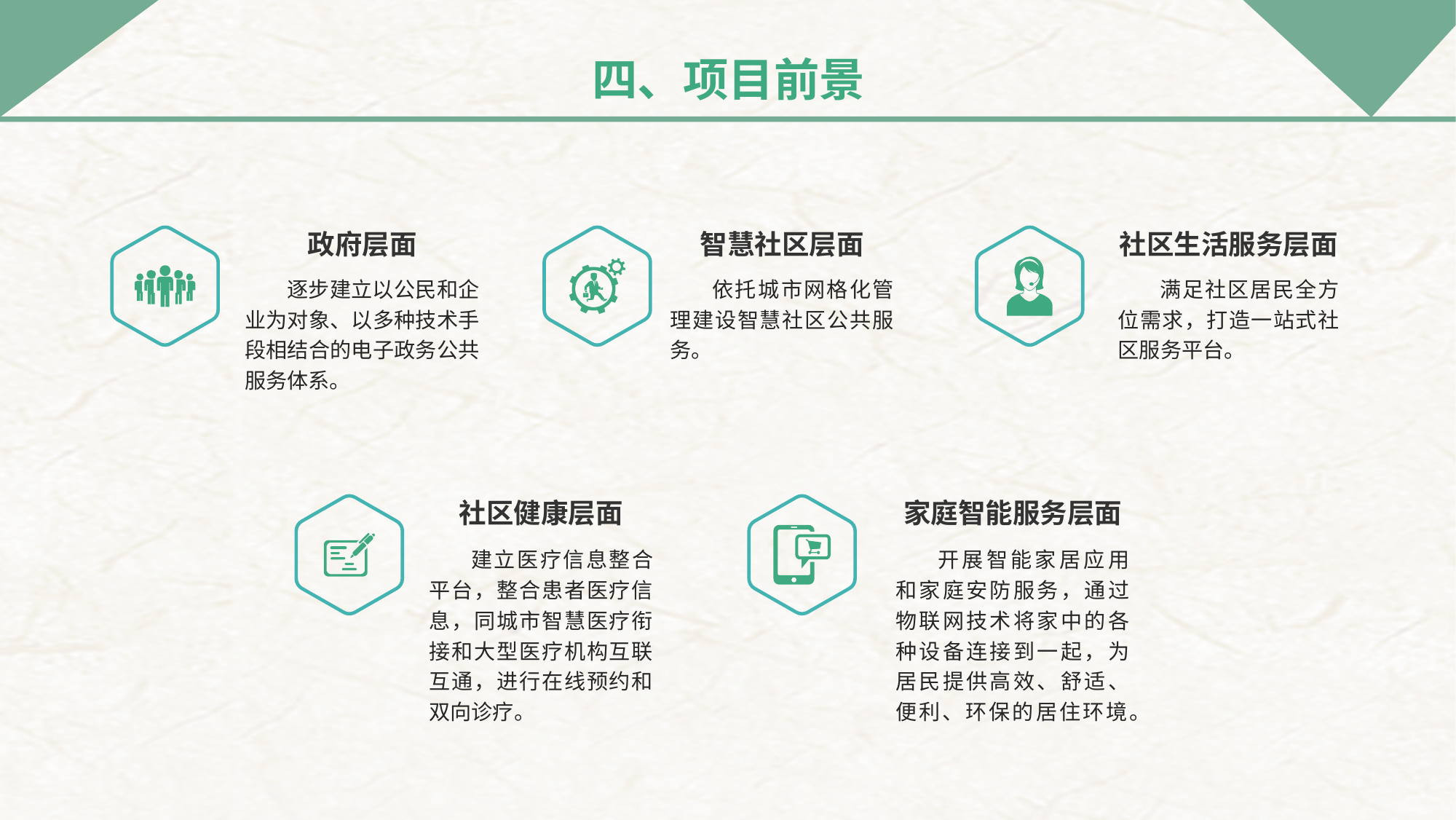

四、项目前景

政府层面
逐步建立以公民和企业为对象、以多种技术手段相结合的电子政务公共服务体系。

智慧社区层面
依托城市网格化管理建设智慧社区公共服务。

社区生活服务层面
满足社区居民全方位需求，打造一站式社区服务平台。

社区健康层面
建立医疗信息整合平台，整合患者医疗信息，同城市智慧医疗衔接和大型医疗机构互联互通，进行在线预约和双向诊疗。

家庭智能服务层面
开展智能家居应用和家庭安防服务，通过物联网技术将家中的各种设备连接到一起，为居民提供高效、舒适、便利、环保的居住环境。